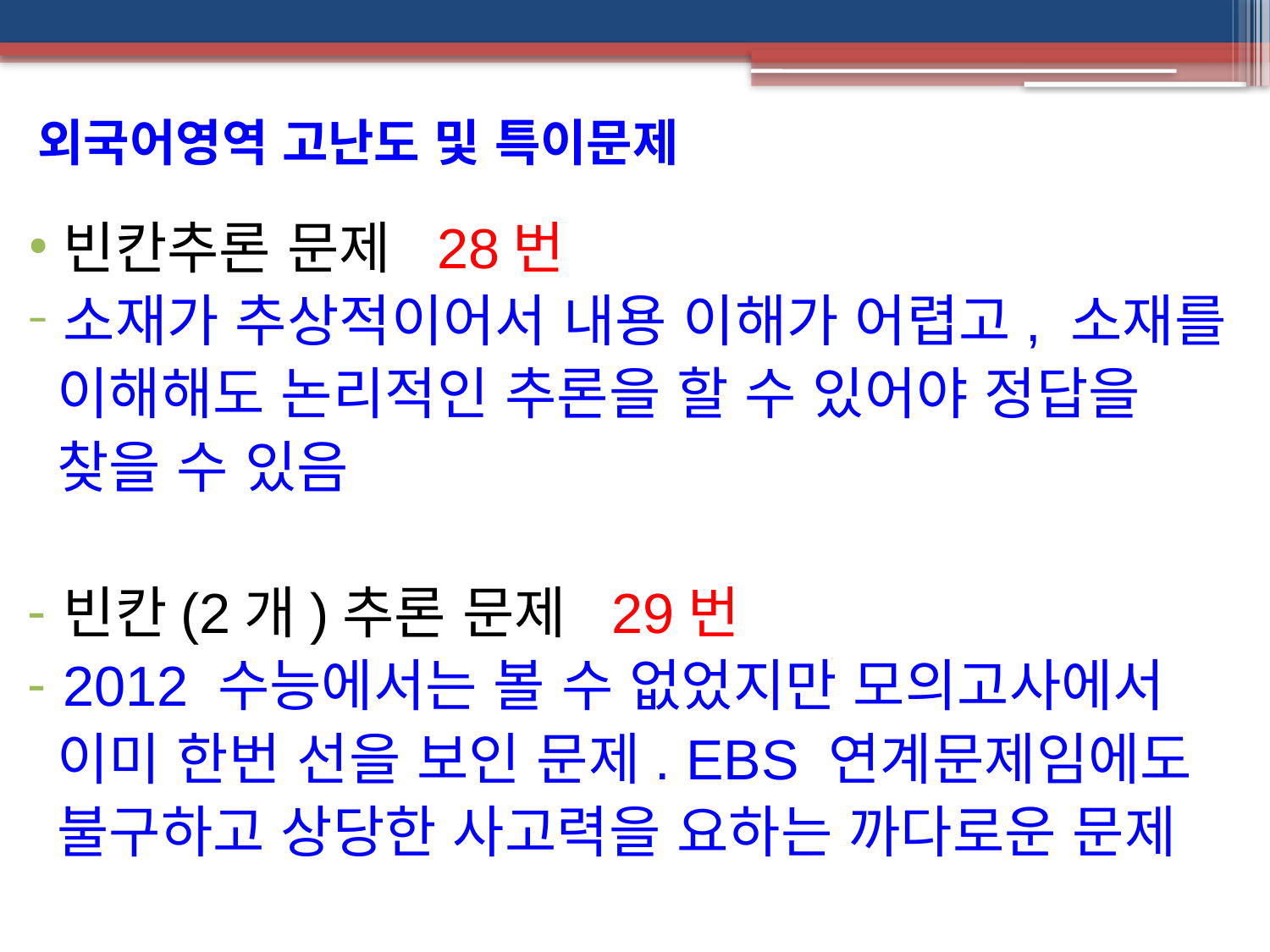

외국어영역 고난도 및 특이문제
빈칸추론 문제  28번
소재가 추상적이어서 내용 이해가 어렵고, 소재를
 이해해도 논리적인 추론을 할 수 있어야 정답을
 찾을 수 있음

빈칸(2개)추론 문제  29번
2012 수능에서는 볼 수 없었지만 모의고사에서
 이미 한번 선을 보인 문제. EBS 연계문제임에도
 불구하고 상당한 사고력을 요하는 까다로운 문제